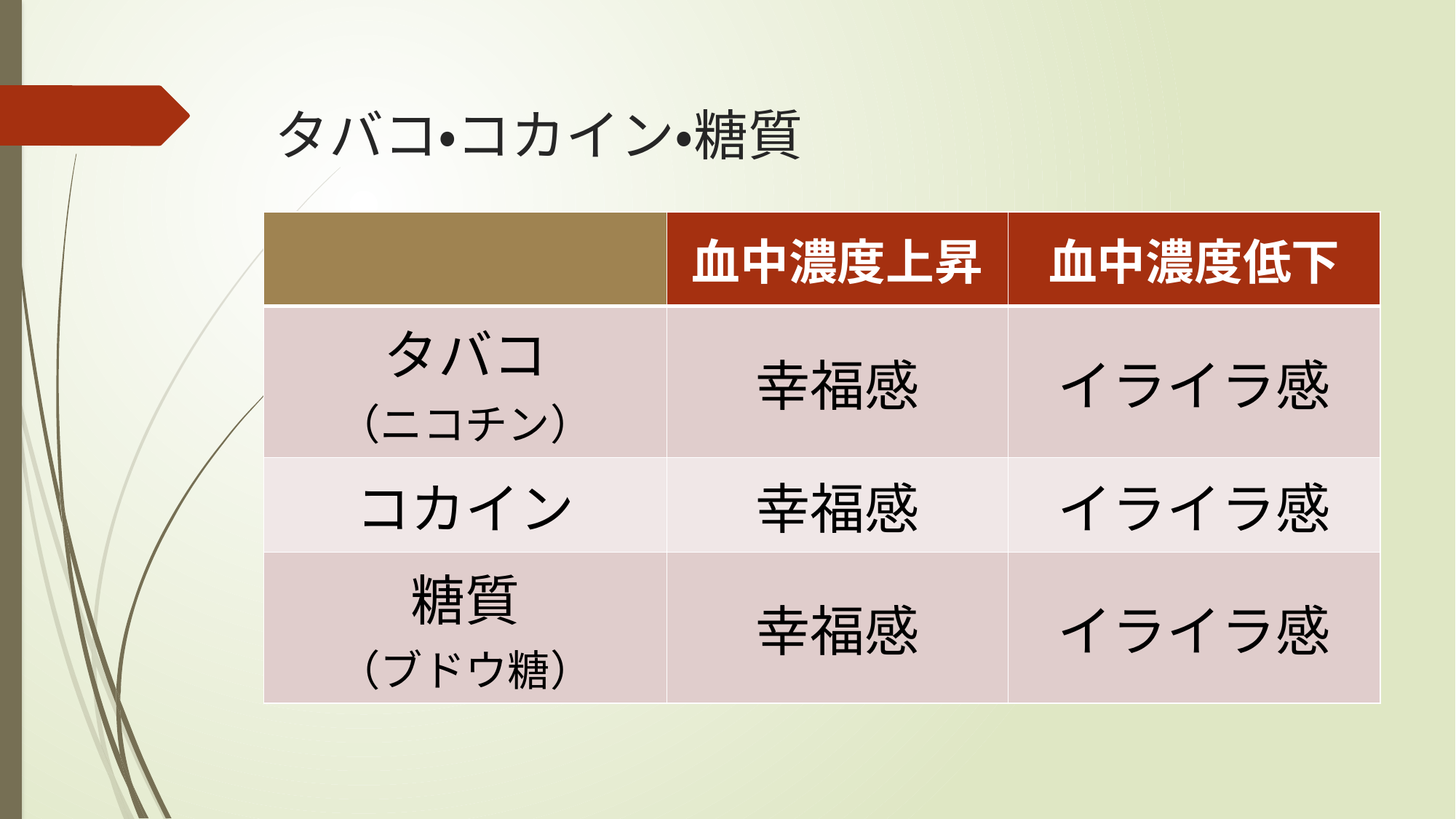

# タバコ・コカイン・糖質
|  | 血中濃度上昇 | 血中濃度低下 |
| --- | --- | --- |
| タバコ （ニコチン） | 幸福感 | イライラ感 |
| コカイン | 幸福感 | イライラ感 |
| 糖質 （ブドウ糖） | 幸福感 | イライラ感 |